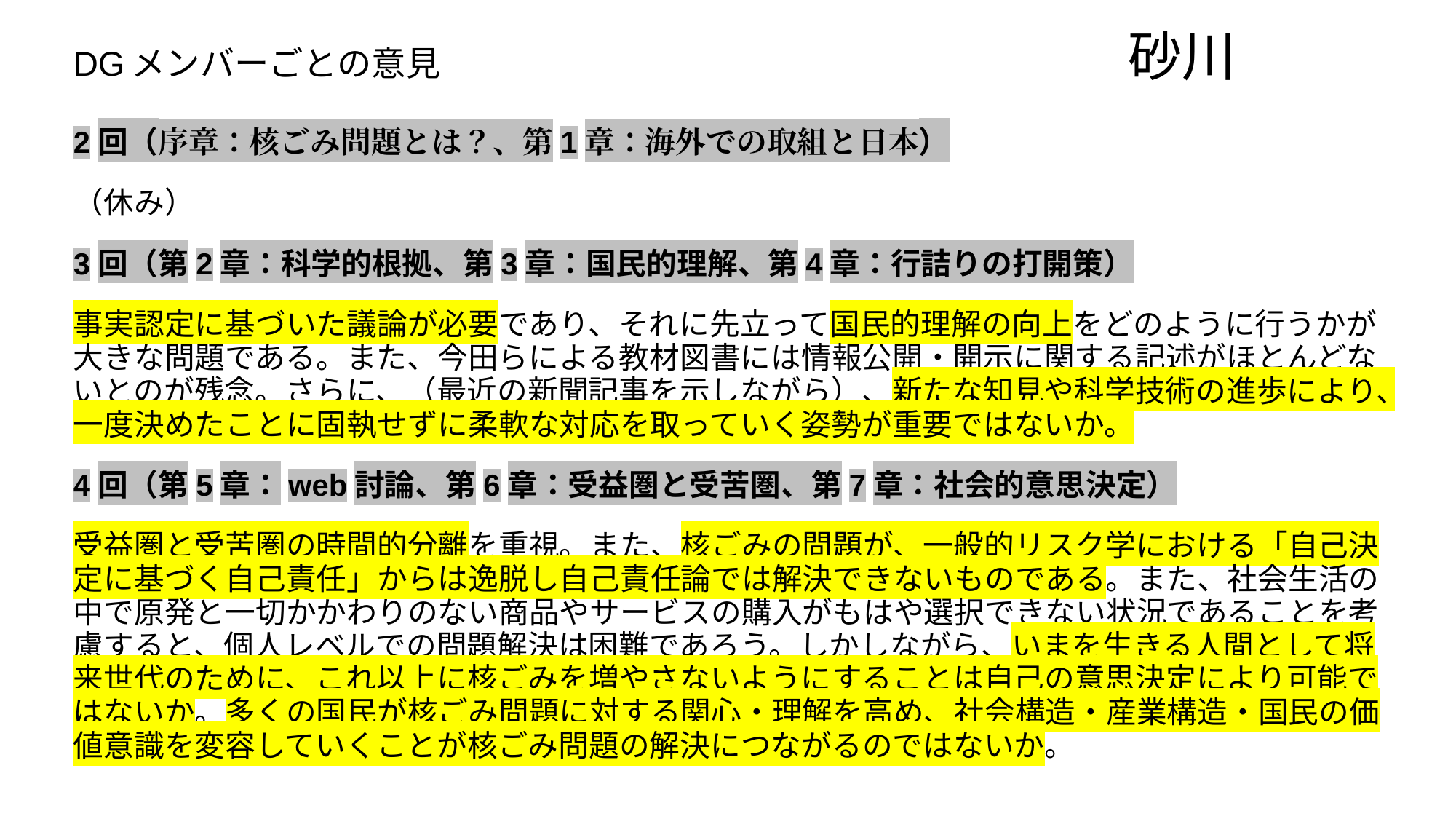

# DGメンバーごとの意見　　　　　　　　　　　　　　　　　　　　砂川
2回（序章：核ごみ問題とは？、第1章：海外での取組と日本）
（休み）
3回（第2章：科学的根拠、第3章：国民的理解、第4章：行詰りの打開策）
事実認定に基づいた議論が必要であり、それに先立って国民的理解の向上をどのように行うかが大きな問題である。また、今田らによる教材図書には情報公開・開示に関する記述がほとんどないとのが残念。さらに、（最近の新聞記事を示しながら）、新たな知見や科学技術の進歩により、一度決めたことに固執せずに柔軟な対応を取っていく姿勢が重要ではないか。
4回（第5章：web討論、第6章：受益圏と受苦圏、第7章：社会的意思決定）
受益圏と受苦圏の時間的分離を重視。また、核ごみの問題が、一般的リスク学における「自己決定に基づく自己責任」からは逸脱し自己責任論では解決できないものである。また、社会生活の中で原発と一切かかわりのない商品やサービスの購入がもはや選択できない状況であることを考慮すると、個人レベルでの問題解決は困難であろう。しかしながら、いまを生きる人間として将来世代のために、これ以上に核ごみを増やさないようにすることは自己の意思決定により可能ではないか。多くの国民が核ごみ問題に対する関心・理解を高め、社会構造・産業構造・国民の価値意識を変容していくことが核ごみ問題の解決につながるのではないか。